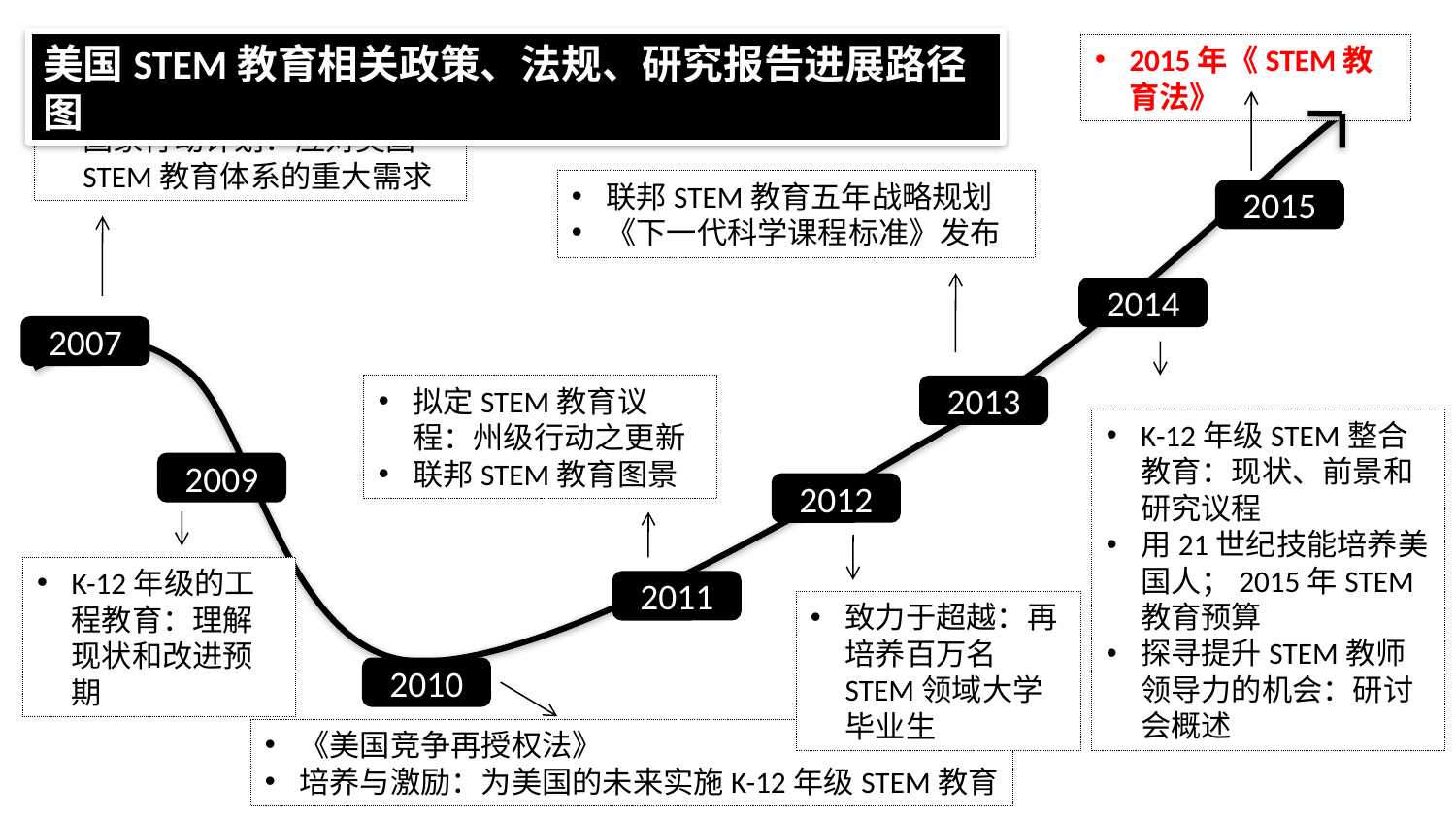

美国STEM教育相关政策、法规、研究报告进展路径图
2015年《STEM教育法》
国家行动计划：应对美国STEM教育体系的重大需求

联邦STEM教育五年战略规划
《下一代科学课程标准》发布
2015
2014
2007
拟定STEM教育议程：州级行动之更新
联邦STEM教育图景
2013
K-12年级STEM整合教育：现状、前景和研究议程
用21世纪技能培养美国人；2015年STEM教育预算
探寻提升STEM教师领导力的机会：研讨会概述
2009
2012
K-12年级的工程教育：理解现状和改进预期
2011
致力于超越：再培养百万名STEM领域大学毕业生
2010
《美国竞争再授权法》
培养与激励：为美国的未来实施K-12年级STEM教育